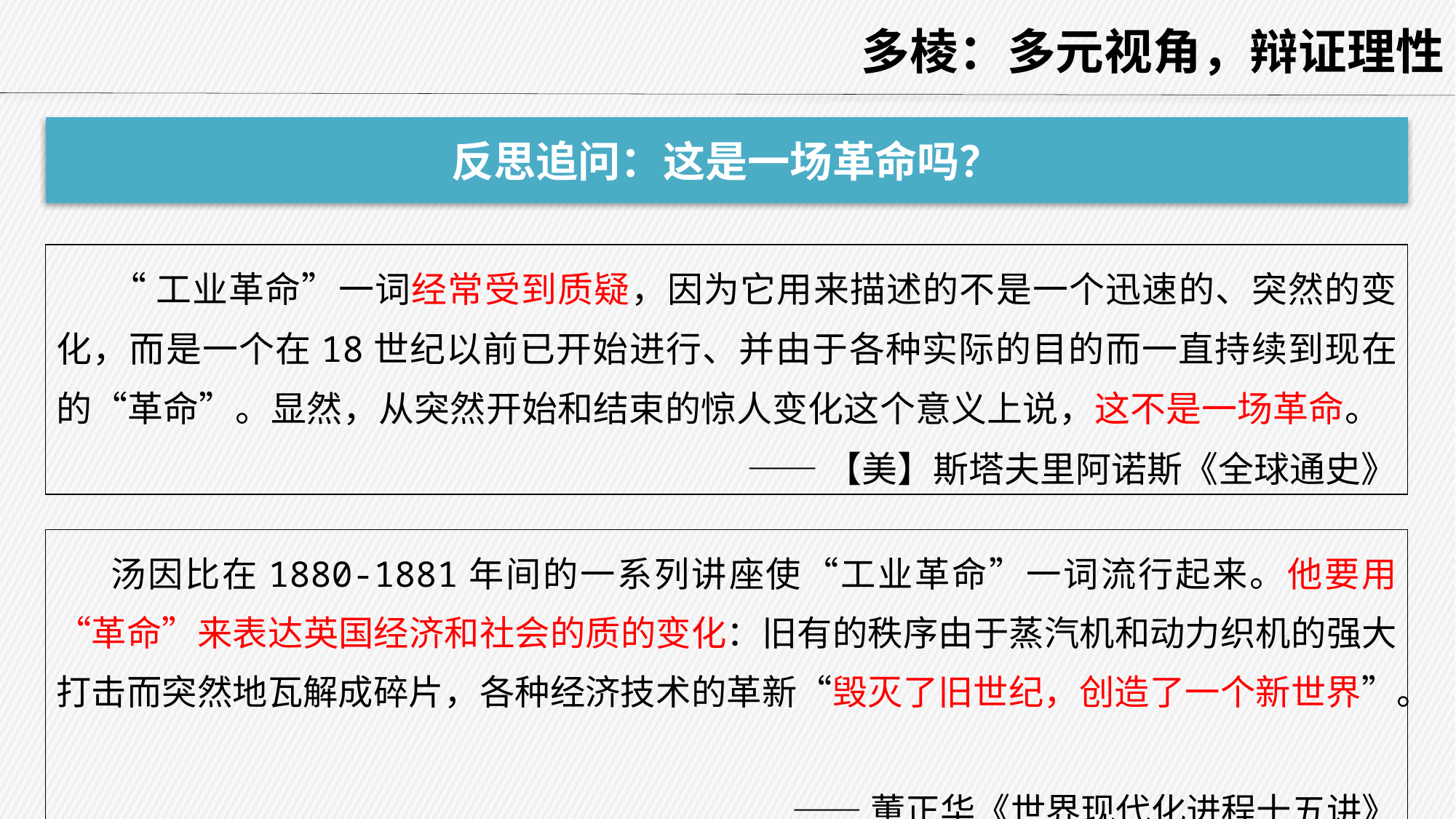

多棱：多元视角，辩证理性
反思追问：这是一场革命吗？
“工业革命”一词经常受到质疑，因为它用来描述的不是一个迅速的、突然的变化，而是一个在18世纪以前已开始进行、并由于各种实际的目的而一直持续到现在的“革命”。显然，从突然开始和结束的惊人变化这个意义上说，这不是一场革命。
 ——【美】斯塔夫里阿诺斯《全球通史》
汤因比在1880-1881年间的一系列讲座使“工业革命”一词流行起来。他要用“革命”来表达英国经济和社会的质的变化：旧有的秩序由于蒸汽机和动力织机的强大打击而突然地瓦解成碎片，各种经济技术的革新“毁灭了旧世纪，创造了一个新世界”。
——董正华《世界现代化进程十五讲》